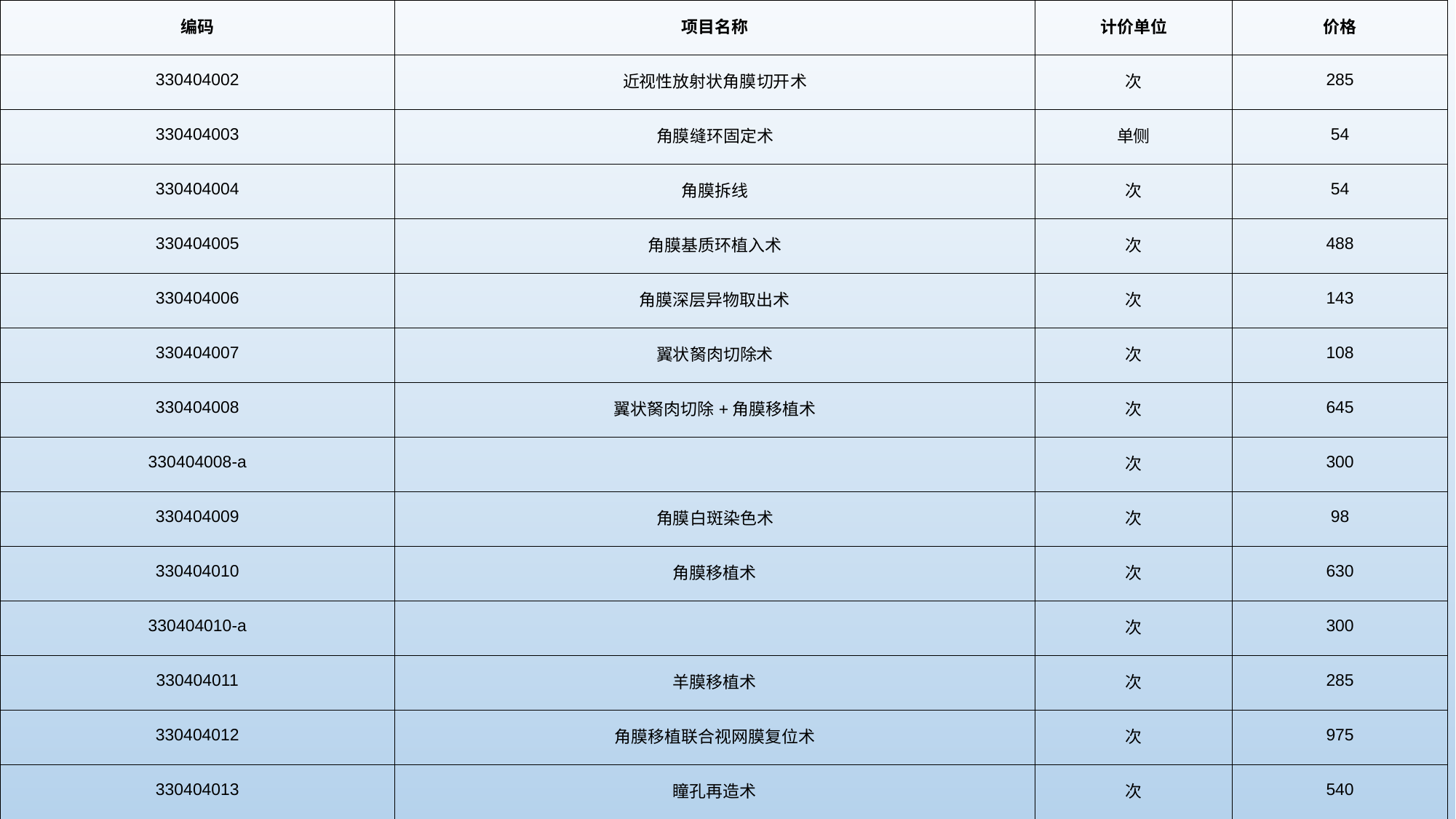

| 编码 | 项目名称 | 计价单位 | 价格 |
| --- | --- | --- | --- |
| 330404002 | 近视性放射状角膜切开术 | 次 | 285 |
| 330404003 | 角膜缝环固定术 | 单侧 | 54 |
| 330404004 | 角膜拆线 | 次 | 54 |
| 330404005 | 角膜基质环植入术 | 次 | 488 |
| 330404006 | 角膜深层异物取出术 | 次 | 143 |
| 330404007 | 翼状胬肉切除术 | 次 | 108 |
| 330404008 | 翼状胬肉切除+角膜移植术 | 次 | 645 |
| 330404008-a |  | 次 | 300 |
| 330404009 | 角膜白斑染色术 | 次 | 98 |
| 330404010 | 角膜移植术 | 次 | 630 |
| 330404010-a |  | 次 | 300 |
| 330404011 | 羊膜移植术 | 次 | 285 |
| 330404012 | 角膜移植联合视网膜复位术 | 次 | 975 |
| 330404013 | 瞳孔再造术 | 次 | 540 |